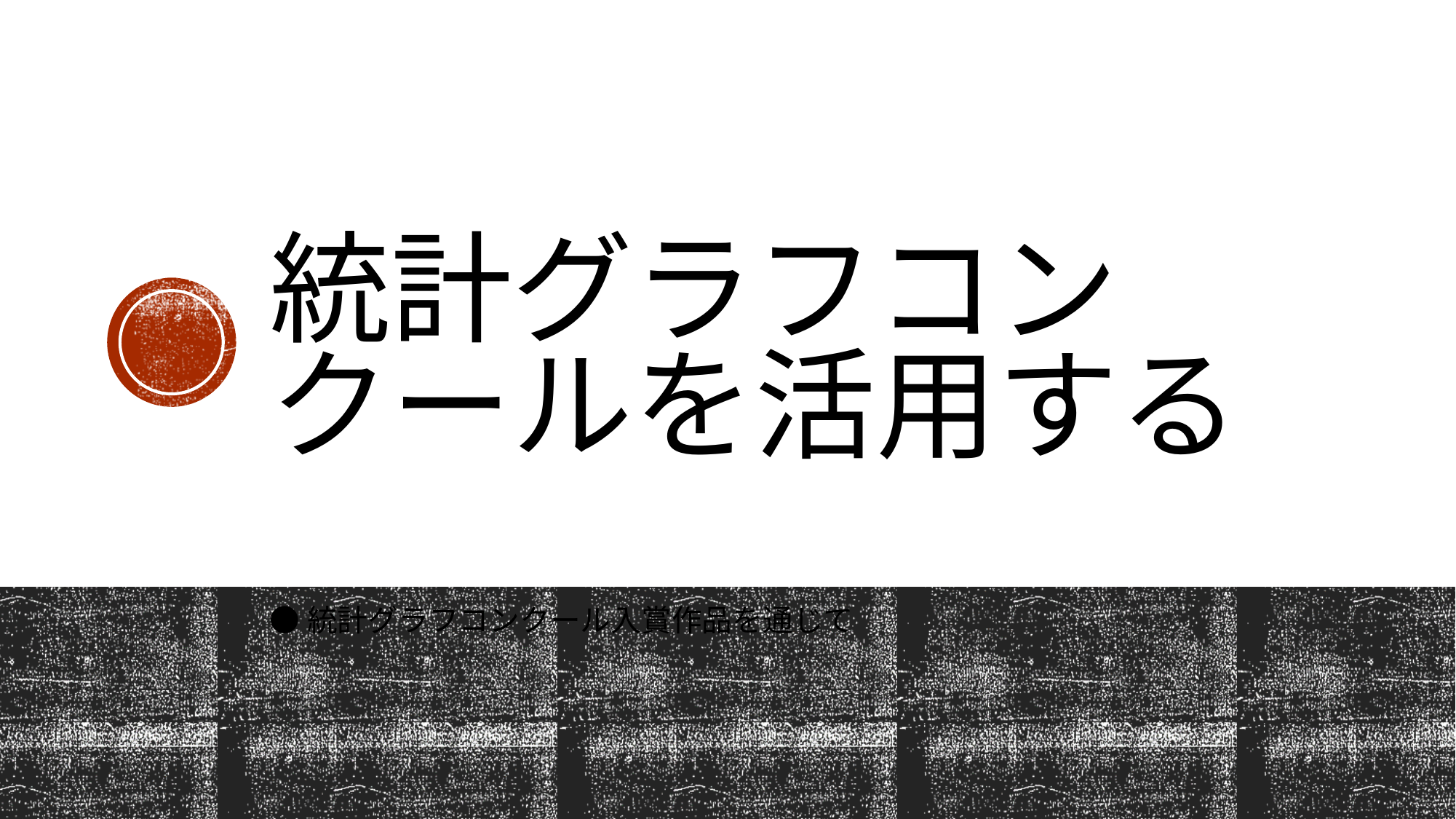

# 統計グラフコンクールを活用する
●統計グラフコンクール入賞作品を通じて